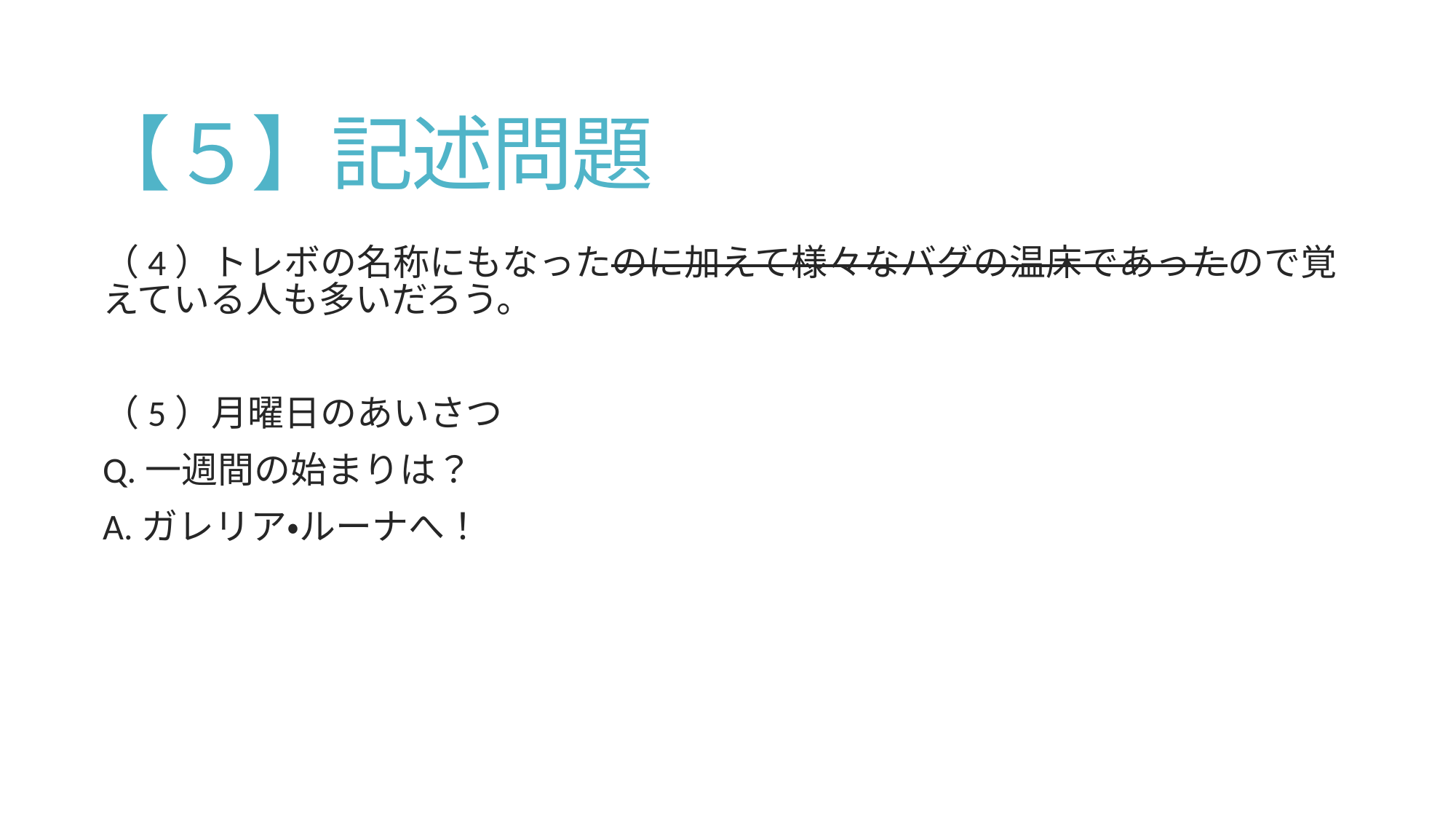

# 【５】記述問題
（4）トレボの名称にもなったのに加えて様々なバグの温床であったので覚えている人も多いだろう。

（5）月曜日のあいさつ
Q.一週間の始まりは？
A.ガレリア・ルーナへ！